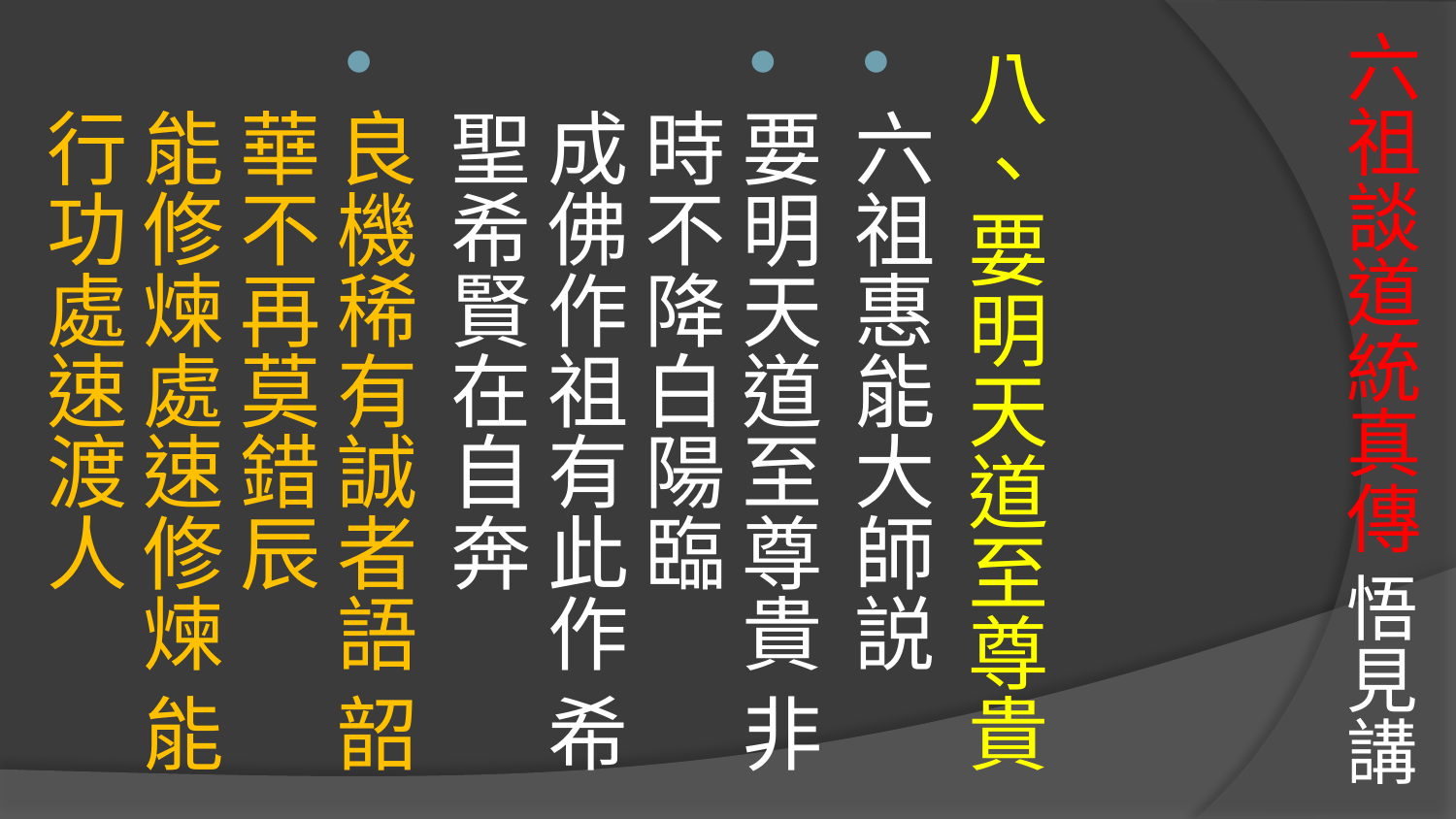

# 六祖談道統真傳 悟見講
八、要明天道至尊貴
六祖惠能大師説
要明天道至尊貴 非時不降白陽臨 
成佛作祖有此作 希聖希賢在自奔
良機稀有誠者語 韶華不再莫錯辰 
能修煉處速修煉 能行功處速渡人